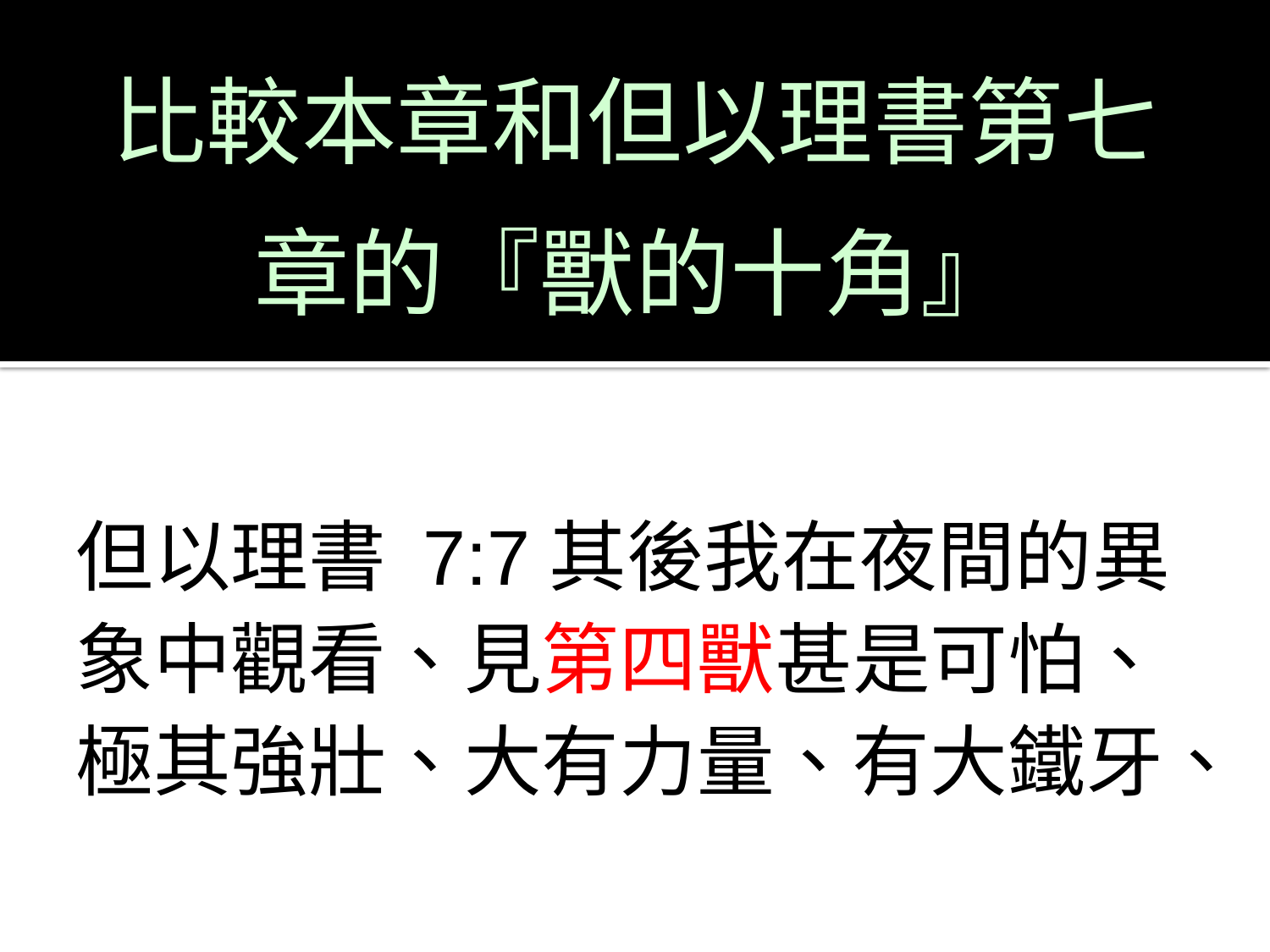

# 比較本章和但以理書第七章的『獸的十角』
但以理書 7:7其後我在夜間的異象中觀看、見第四獸甚是可怕、極其強壯、大有力量、有大鐵牙、